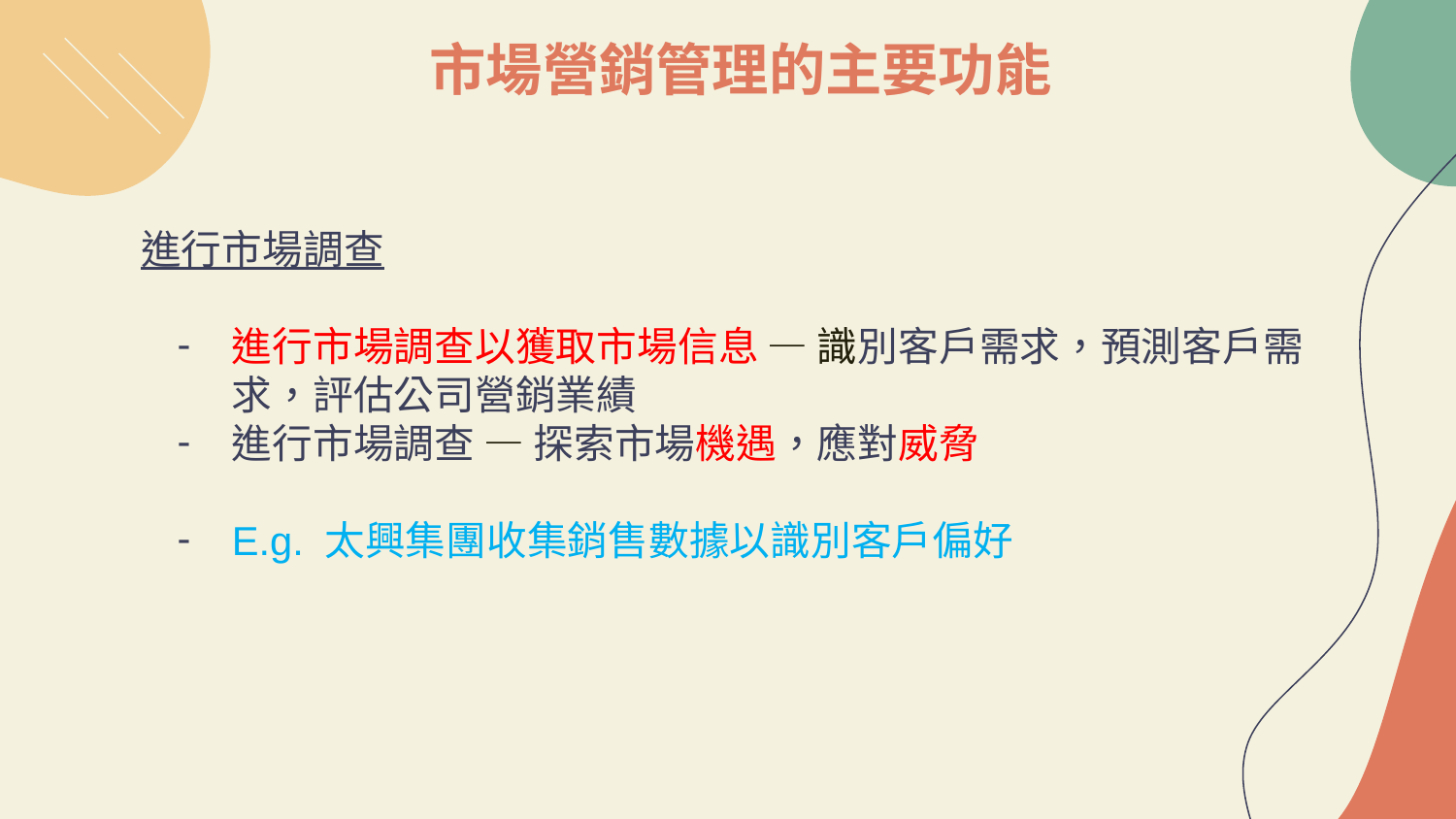

# 市場營銷管理的主要功能
進行市場調查

進行市場調查以獲取市場信息 — 識別客戶需求，預測客戶需求，評估公司營銷業績
進行市場調查 — 探索市場機遇，應對威脅

E.g. 太興集團收集銷售數據以識別客戶偏好